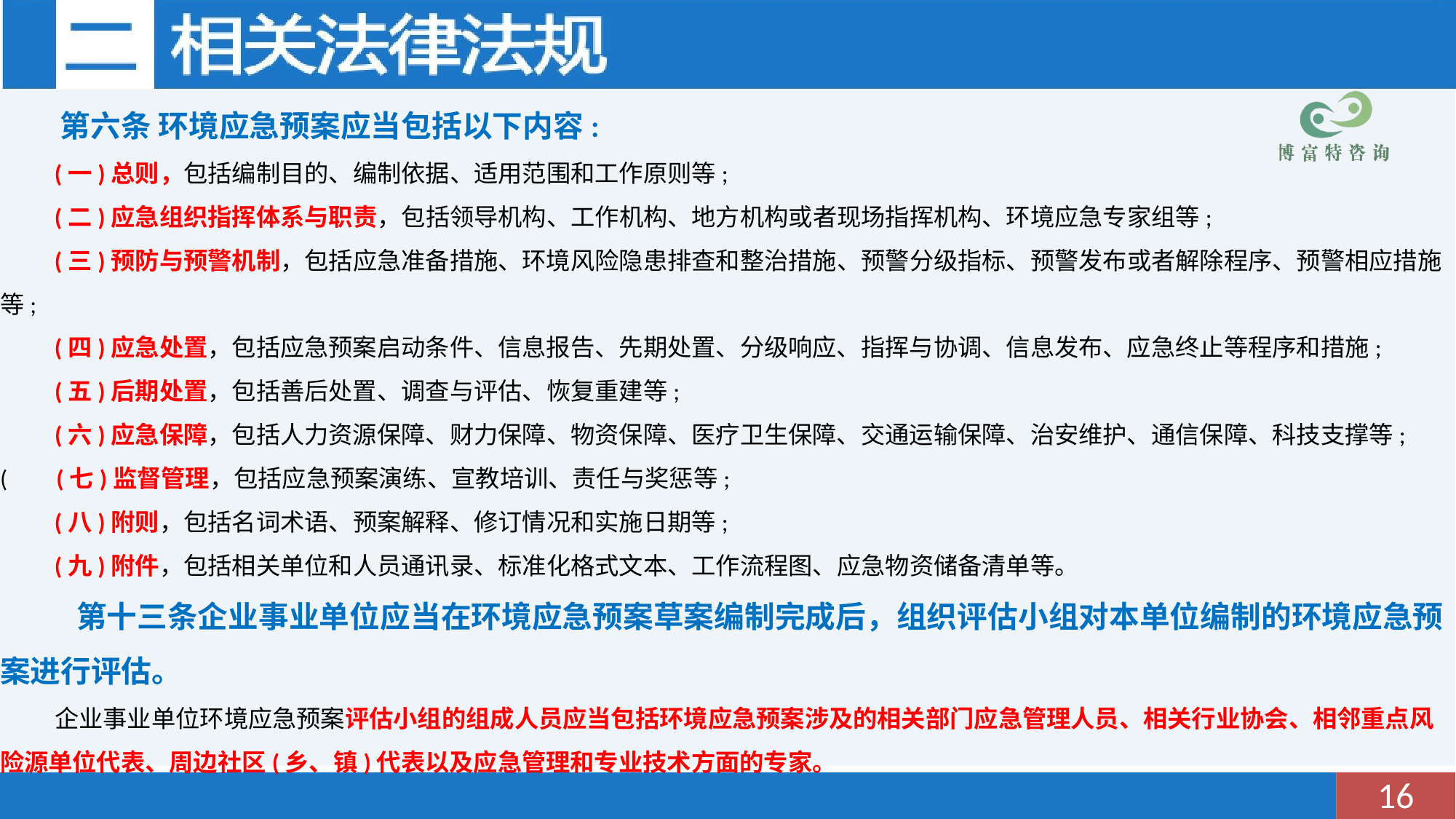

第六条 环境应急预案应当包括以下内容:
          (一)总则，包括编制目的、编制依据、适用范围和工作原则等;
          (二)应急组织指挥体系与职责，包括领导机构、工作机构、地方机构或者现场指挥机构、环境应急专家组等;
          (三)预防与预警机制，包括应急准备措施、环境风险隐患排查和整治措施、预警分级指标、预警发布或者解除程序、预警相应措施等;
          (四)应急处置，包括应急预案启动条件、信息报告、先期处置、分级响应、指挥与协调、信息发布、应急终止等程序和措施;
          (五)后期处置，包括善后处置、调查与评估、恢复重建等;
          (六)应急保障，包括人力资源保障、财力保障、物资保障、医疗卫生保障、交通运输保障、治安维护、通信保障、科技支撑等;
(         (七)监督管理，包括应急预案演练、宣教培训、责任与奖惩等;
          (八)附则，包括名词术语、预案解释、修订情况和实施日期等;
          (九)附件，包括相关单位和人员通讯录、标准化格式文本、工作流程图、应急物资储备清单等。
          第十三条企业事业单位应当在环境应急预案草案编制完成后，组织评估小组对本单位编制的环境应急预案进行评估。
         企业事业单位环境应急预案评估小组的组成人员应当包括环境应急预案涉及的相关部门应急管理人员、相关行业协会、相邻重点风险源单位代表、周边社区(乡、镇)代表以及应急管理和专业技术方面的专家。
12

16